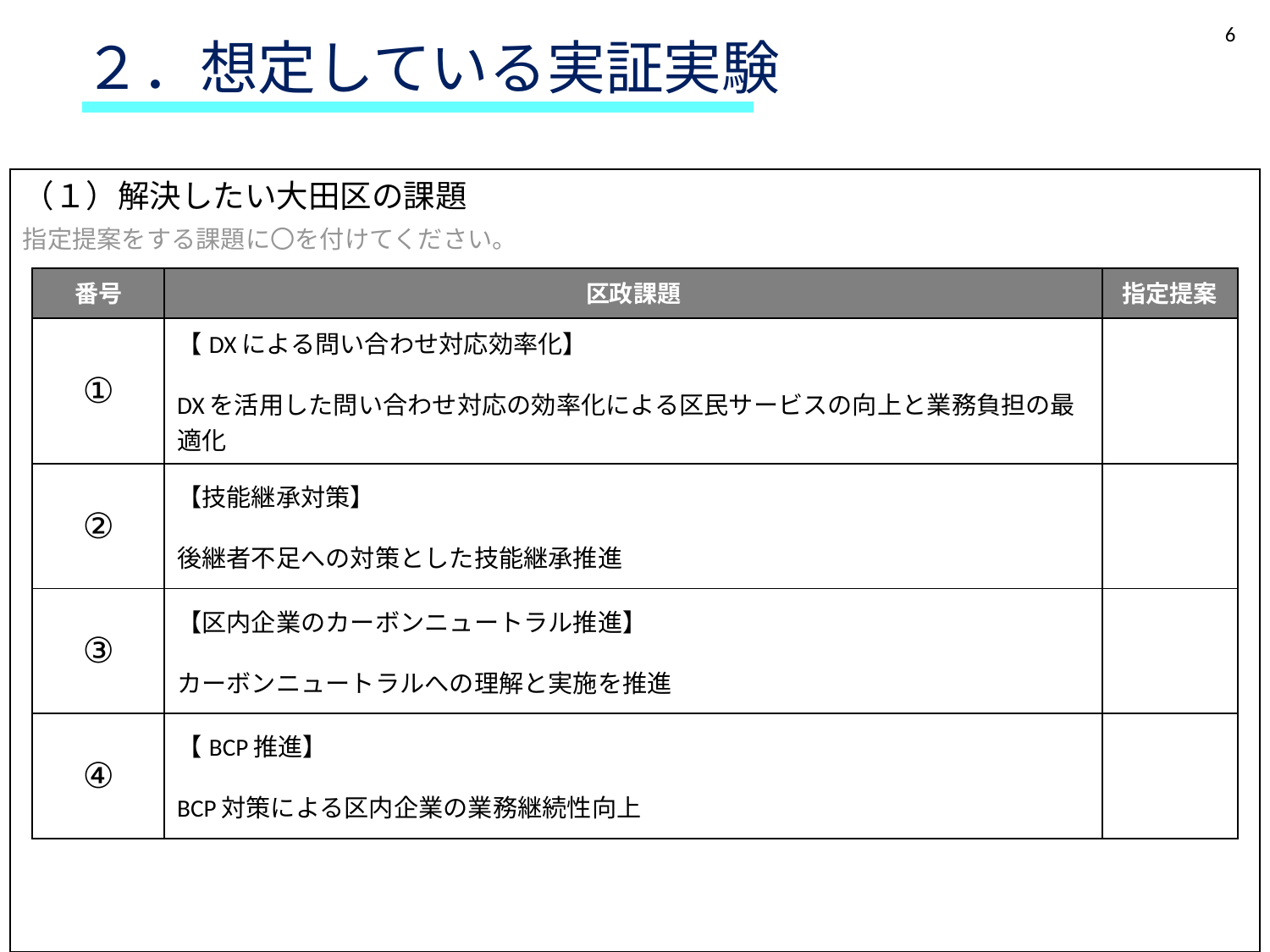

（１）解決したい大田区の課題
指定提案をする課題に〇を付けてください。

| 番号 | 区政課題 | 指定提案 |
| --- | --- | --- |
| ① | 【DXによる問い合わせ対応効率化】   DXを活用した問い合わせ対応の効率化による区民サービスの向上と業務負担の最適化 |  |
| ② | 【技能継承対策】   後継者不足への対策とした技能継承推進 |  |
| ③ | 【区内企業のカーボンニュートラル推進】   カーボンニュートラルへの理解と実施を推進 |  |
| ④ | 【BCP推進】   BCP対策による区内企業の業務継続性向上 |  |